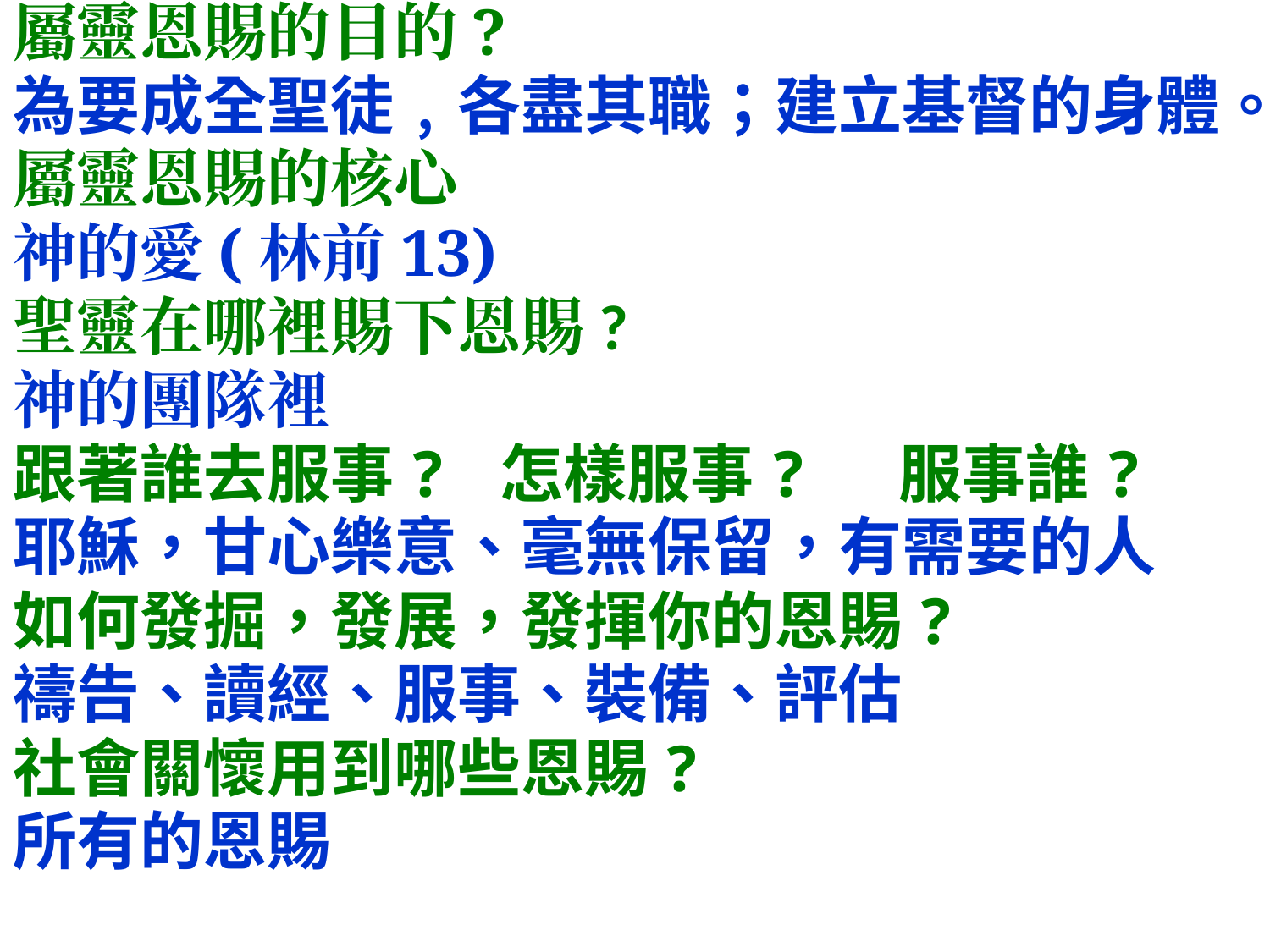

屬靈恩賜的目的?
為要成全聖徒﹐各盡其職；建立基督的身體。
屬靈恩賜的核心
神的愛(林前13)
聖靈在哪裡賜下恩賜?
神的團隊裡
跟著誰去服事? 怎樣服事?  服事誰?
耶穌，甘心樂意、毫無保留，有需要的人
如何發掘，發展，發揮你的恩賜?
禱告、讀經、服事、裝備、評估
社會關懷用到哪些恩賜?
所有的恩賜